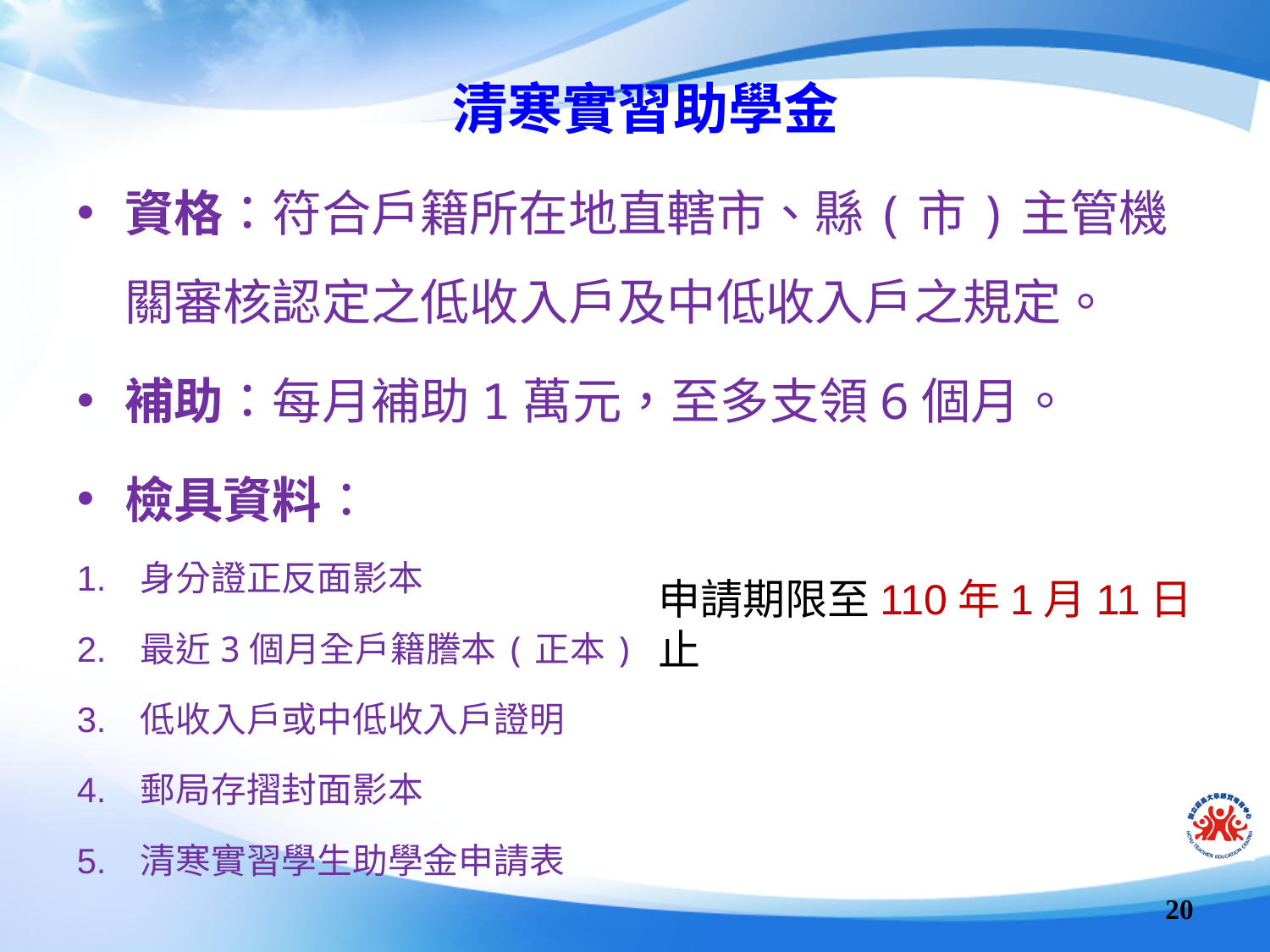

# 清寒實習助學金
資格：符合戶籍所在地直轄市、縣(市)主管機關審核認定之低收入戶及中低收入戶之規定。
補助：每月補助1萬元，至多支領6個月。
檢具資料：
身分證正反面影本
最近3個月全戶籍謄本(正本)
低收入戶或中低收入戶證明
郵局存摺封面影本
清寒實習學生助學金申請表

申請期限至110年1月11日止
20